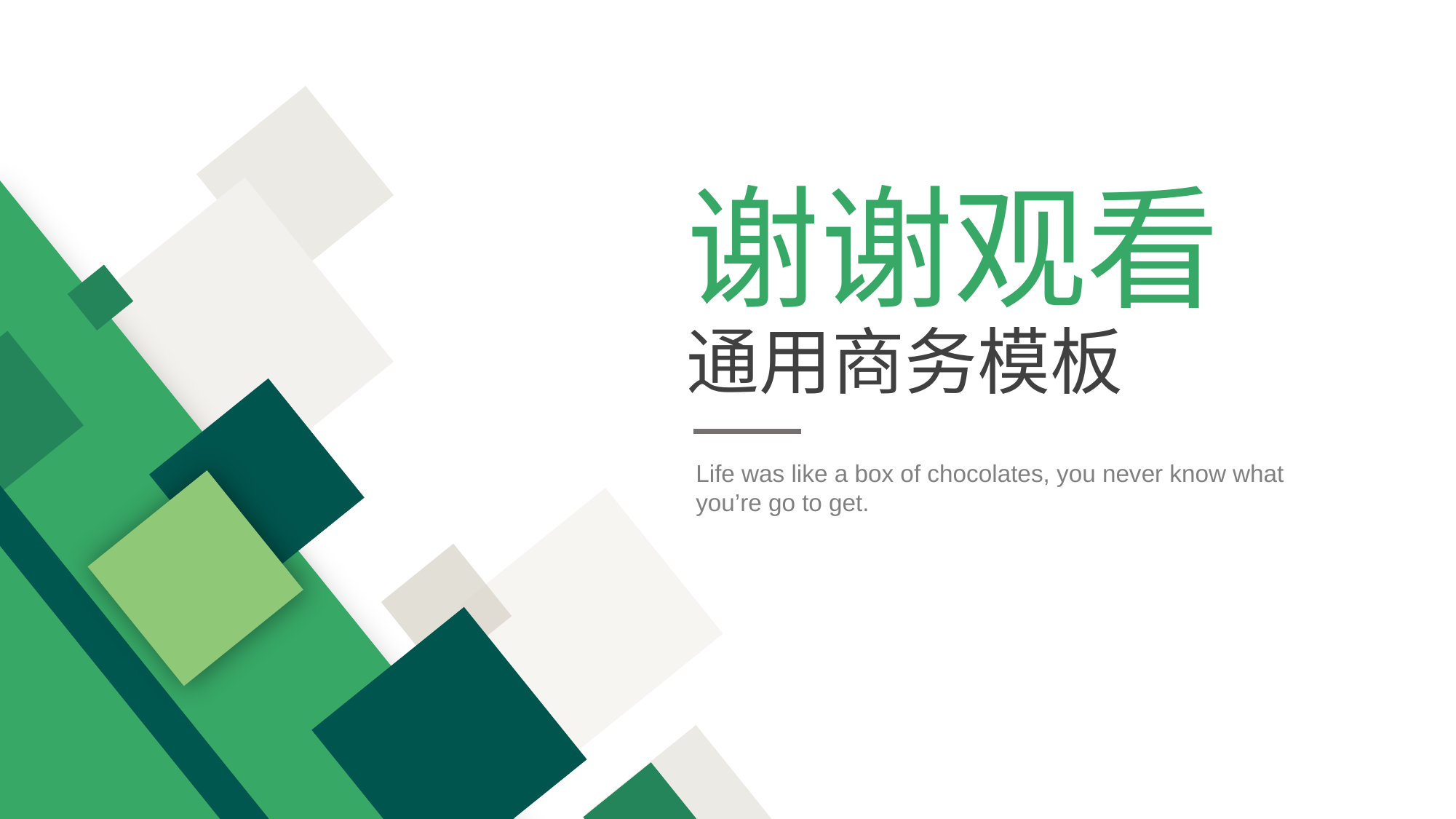

谢谢观看
通用商务模板
Life was like a box of chocolates, you never know what you’re go to get.